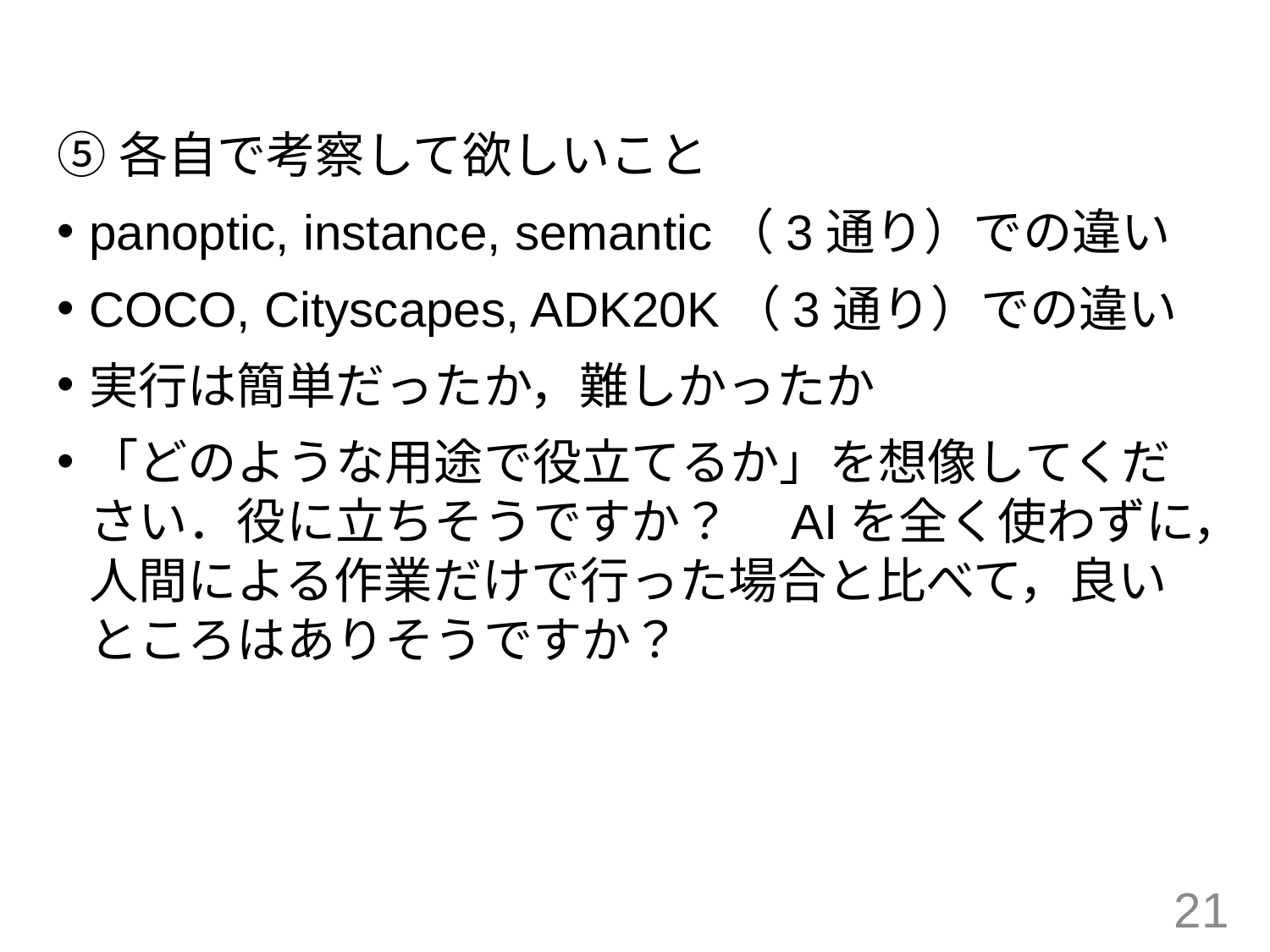

#
⑤各自で考察して欲しいこと
panoptic, instance, semantic（3通り）での違い
COCO, Cityscapes, ADK20K（3通り）での違い
実行は簡単だったか，難しかったか
「どのような用途で役立てるか」を想像してください．役に立ちそうですか？　AIを全く使わずに，人間による作業だけで行った場合と比べて，良いところはありそうですか？

21